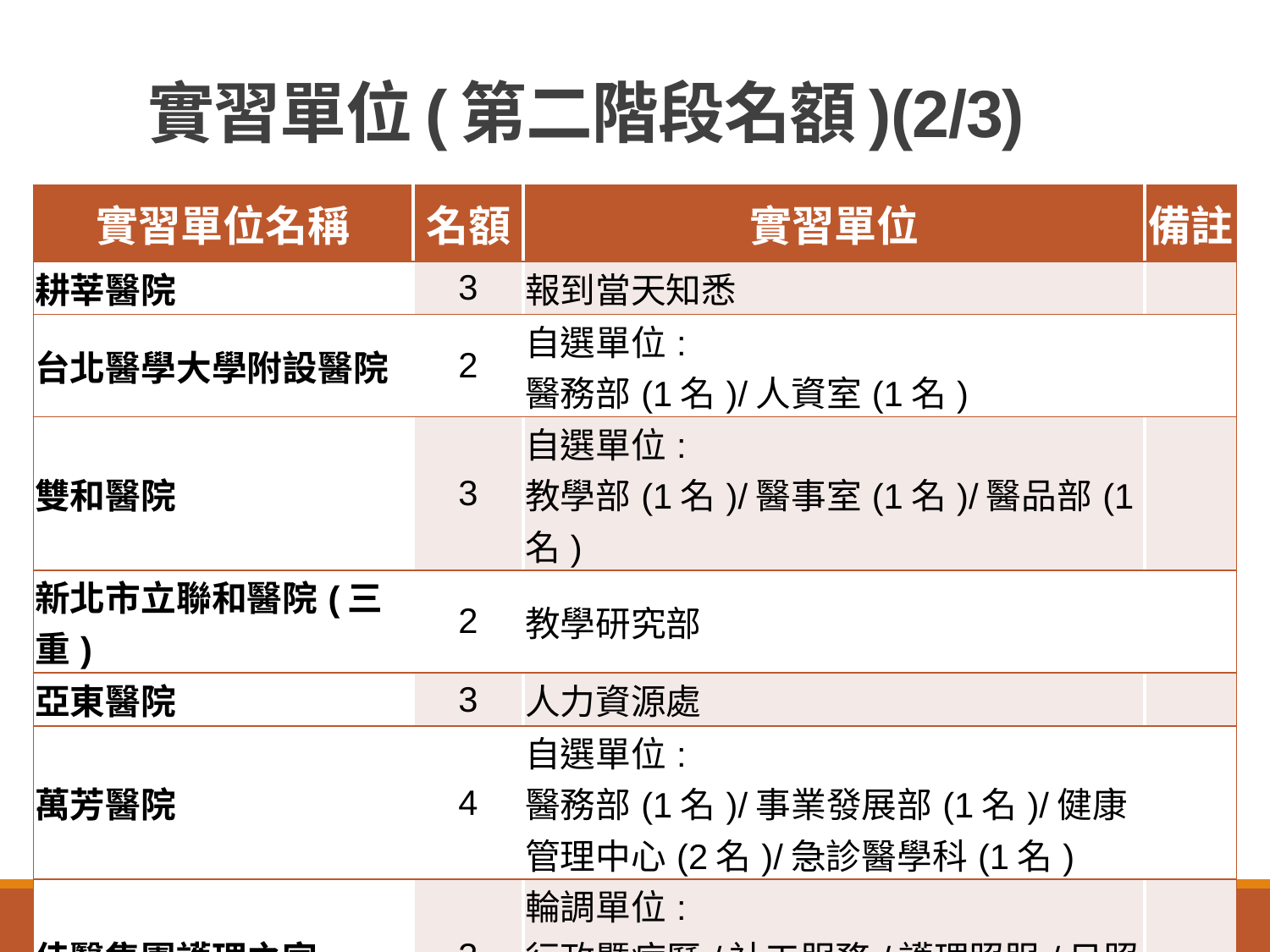

# 實習單位(第二階段名額)(2/3)
| 實習單位名稱 | 名額 | 實習單位 | 備註 |
| --- | --- | --- | --- |
| 耕莘醫院 | 3 | 報到當天知悉 |  |
| 台北醫學大學附設醫院 | 2 | 自選單位: 醫務部(1名)/人資室(1名) |  |
| 雙和醫院 | 3 | 自選單位: 教學部(1名)/醫事室(1名)/醫品部(1名) |  |
| 新北市立聯和醫院(三重) | 2 | 教學研究部 |  |
| 亞東醫院 | 3 | 人力資源處 |  |
| 萬芳醫院 | 4 | 自選單位: 醫務部(1名)/事業發展部(1名)/健康管理中心(2名)/急診醫學科(1名) |  |
| 佳醫集團護理之家 | 3 | 輪調單位: 行政暨病歷/社工服務/護理照服/日照及復健 |  |
20